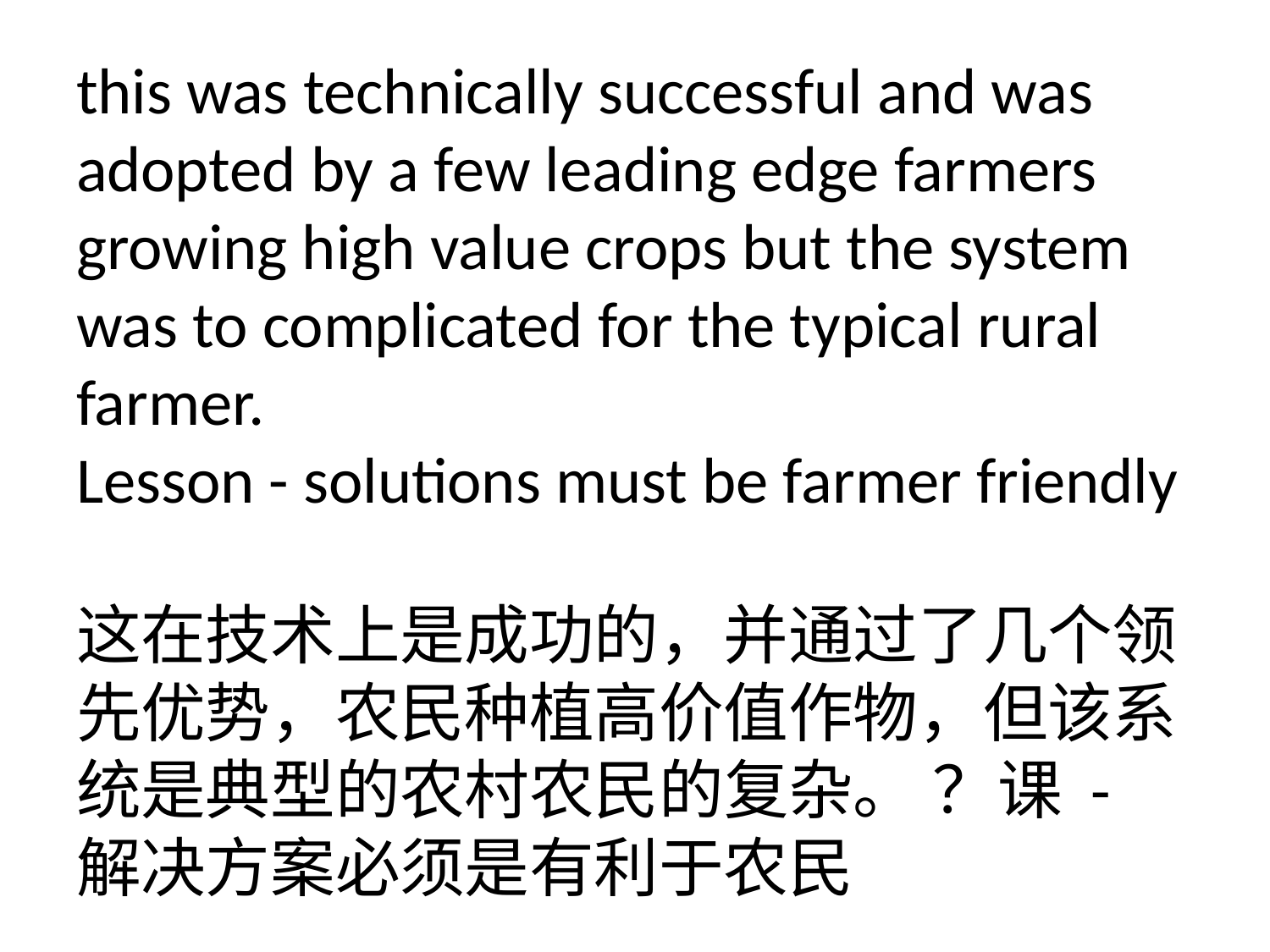

# this was technically successful and was adopted by a few leading edge farmers growing high value crops but the system was to complicated for the typical rural farmer. Lesson - solutions must be farmer friendly 这在技术上是成功的，并通过了几个领先优势，农民种植高价值作物，但该系统是典型的农村农民的复杂。 ？课 - 解决方案必须是有利于农民